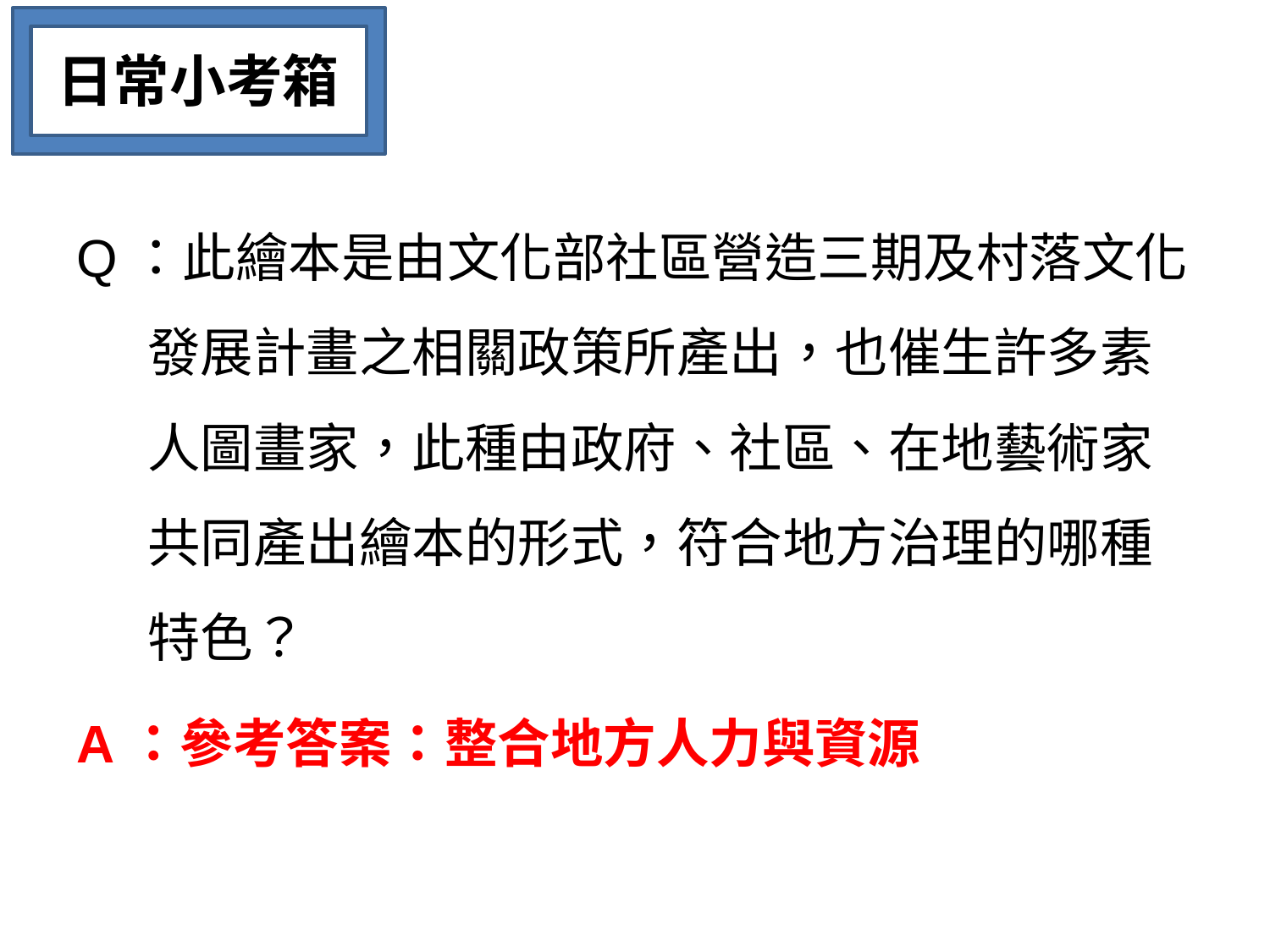

日常小考箱
Q：此繪本是由文化部社區營造三期及村落文化發展計畫之相關政策所產出，也催生許多素人圖畫家，此種由政府、社區、在地藝術家共同產出繪本的形式，符合地方治理的哪種特色？
A：參考答案：整合地方人力與資源